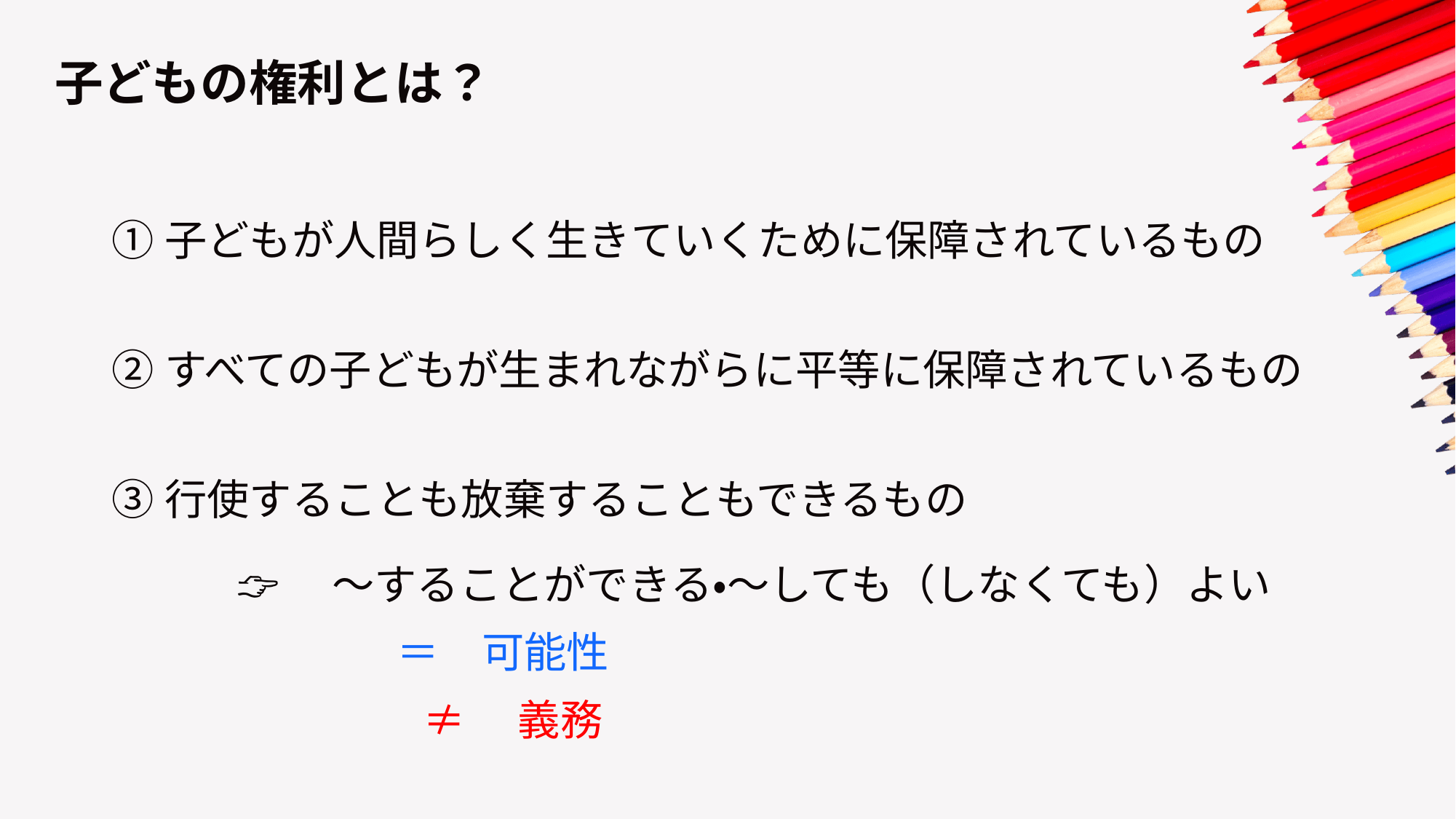

子どもの権利とは？
①子どもが人間らしく生きていくために保障されているもの
②すべての子どもが生まれながらに平等に保障されているもの
③行使することも放棄することもできるもの
👉　～することができる・～しても（しなくても）よい
＝　可能性
≠　義務